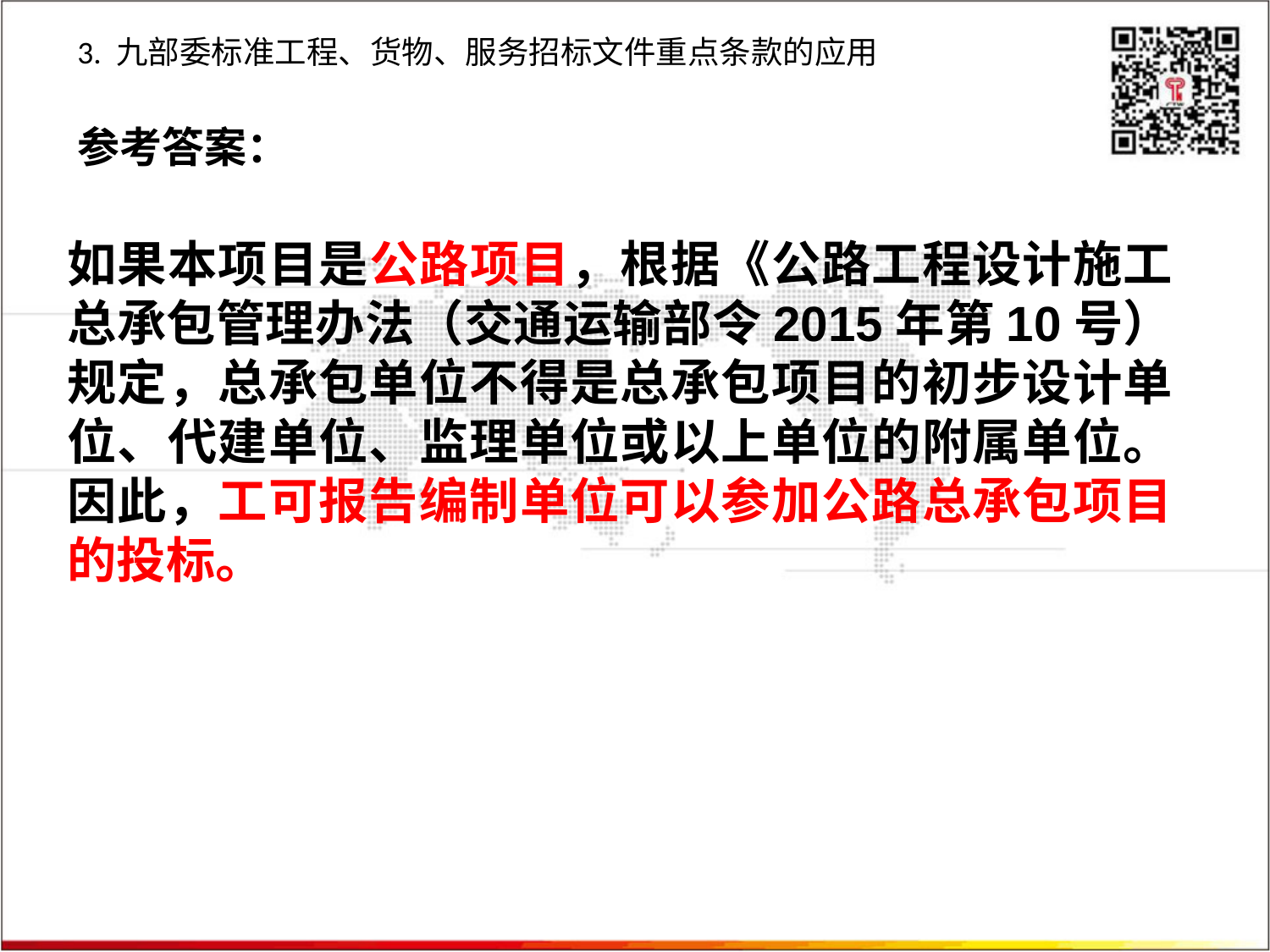

3. 九部委标准工程、货物、服务招标文件重点条款的应用
# 参考答案：

如果本项目是公路项目，根据《公路工程设计施工总承包管理办法（交通运输部令2015年第10号）规定，总承包单位不得是总承包项目的初步设计单位、代建单位、监理单位或以上单位的附属单位。因此，工可报告编制单位可以参加公路总承包项目的投标。